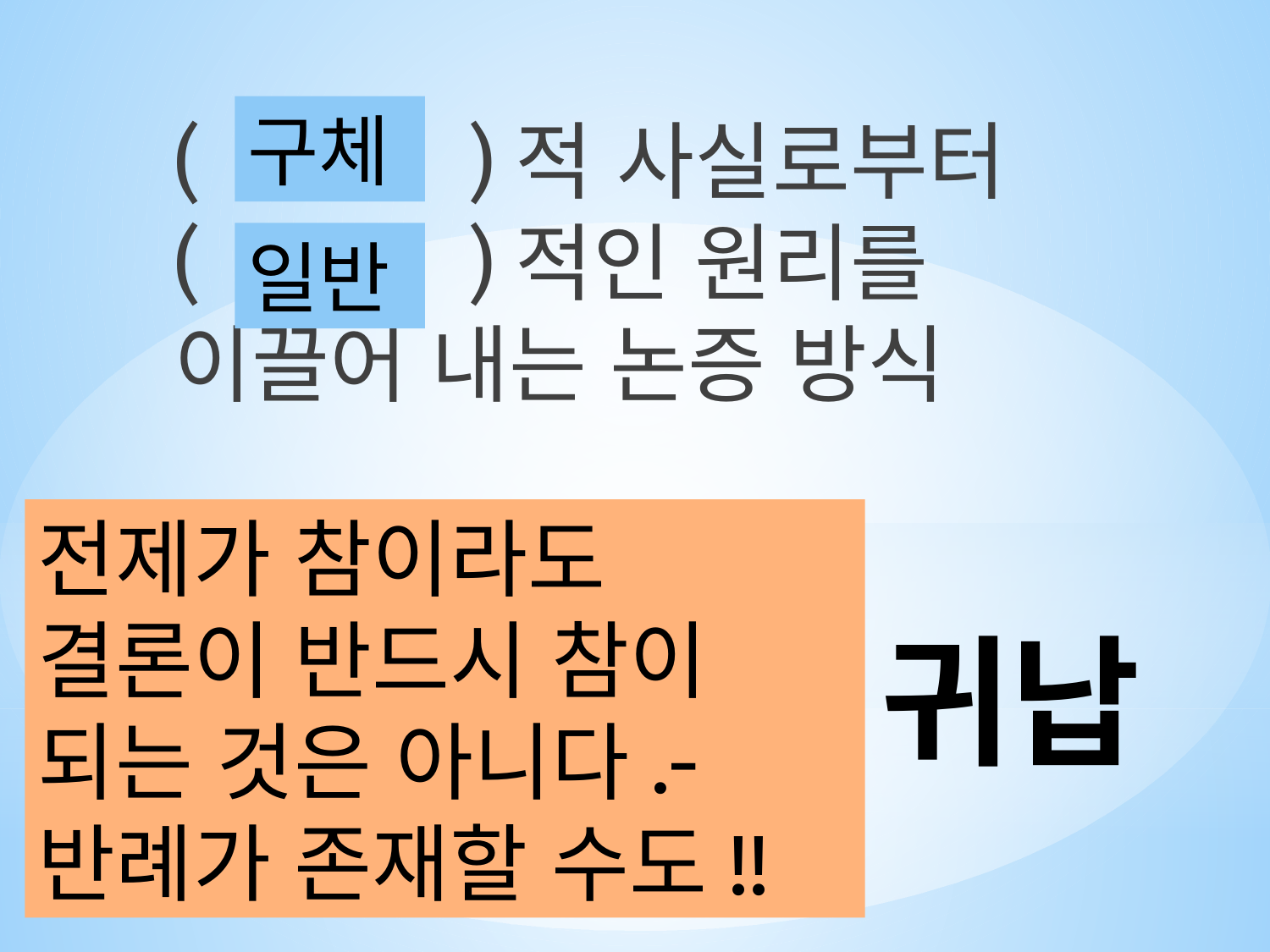

구체
( ㄱ ㅊ )적 사실로부터 ( ㅇ ㅂ )적인 원리를 이끌어 내는 논증 방식
일반
전제가 참이라도 결론이 반드시 참이 되는 것은 아니다.-반례가 존재할 수도!!
# 귀납